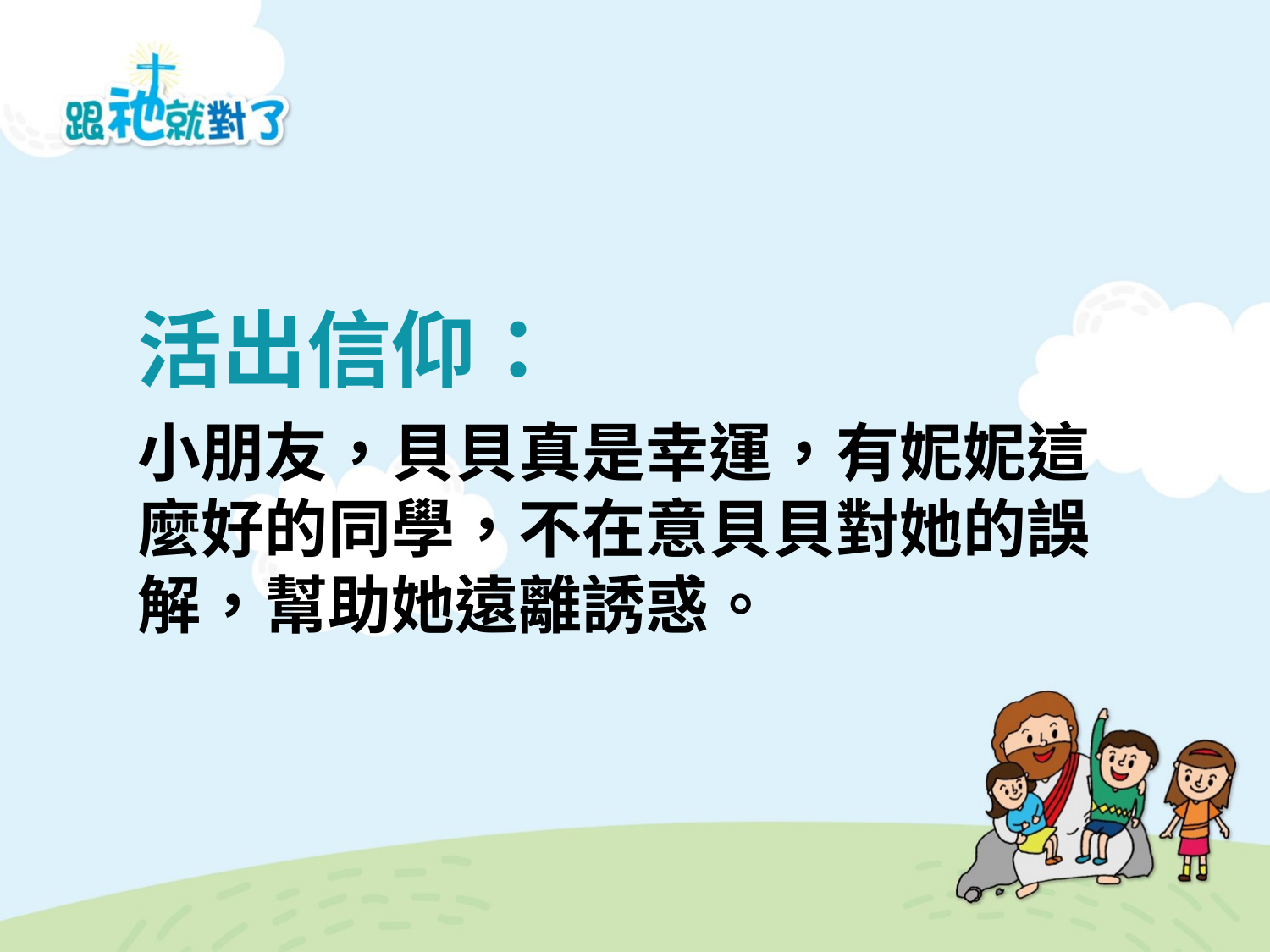

活出信仰：
小朋友，貝貝真是幸運，有妮妮這麼好的同學，不在意貝貝對她的誤解，幫助她遠離誘惑。